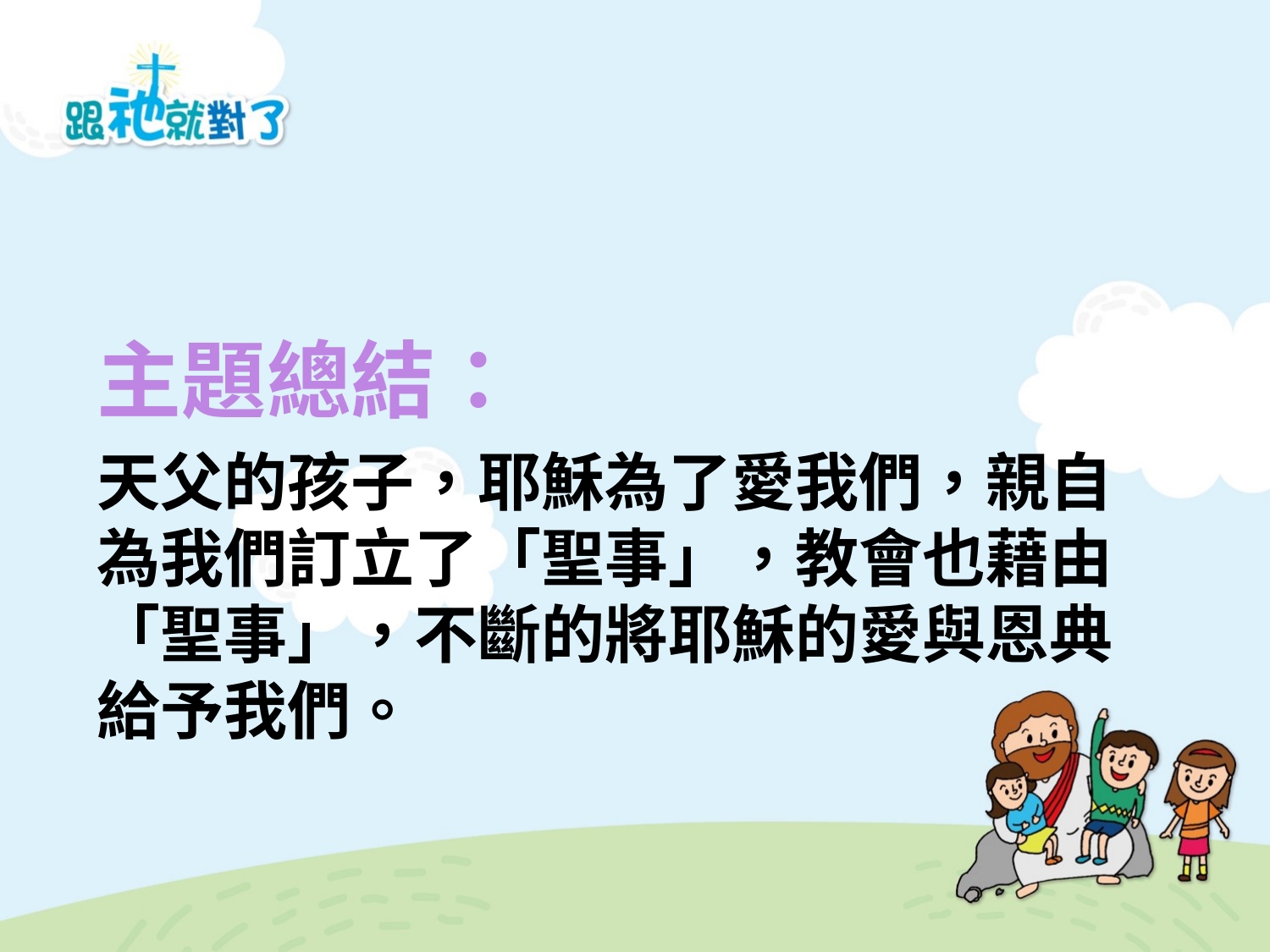

主題總結：
天父的孩子，耶穌為了愛我們，親自為我們訂立了「聖事」，教會也藉由「聖事」，不斷的將耶穌的愛與恩典給予我們。